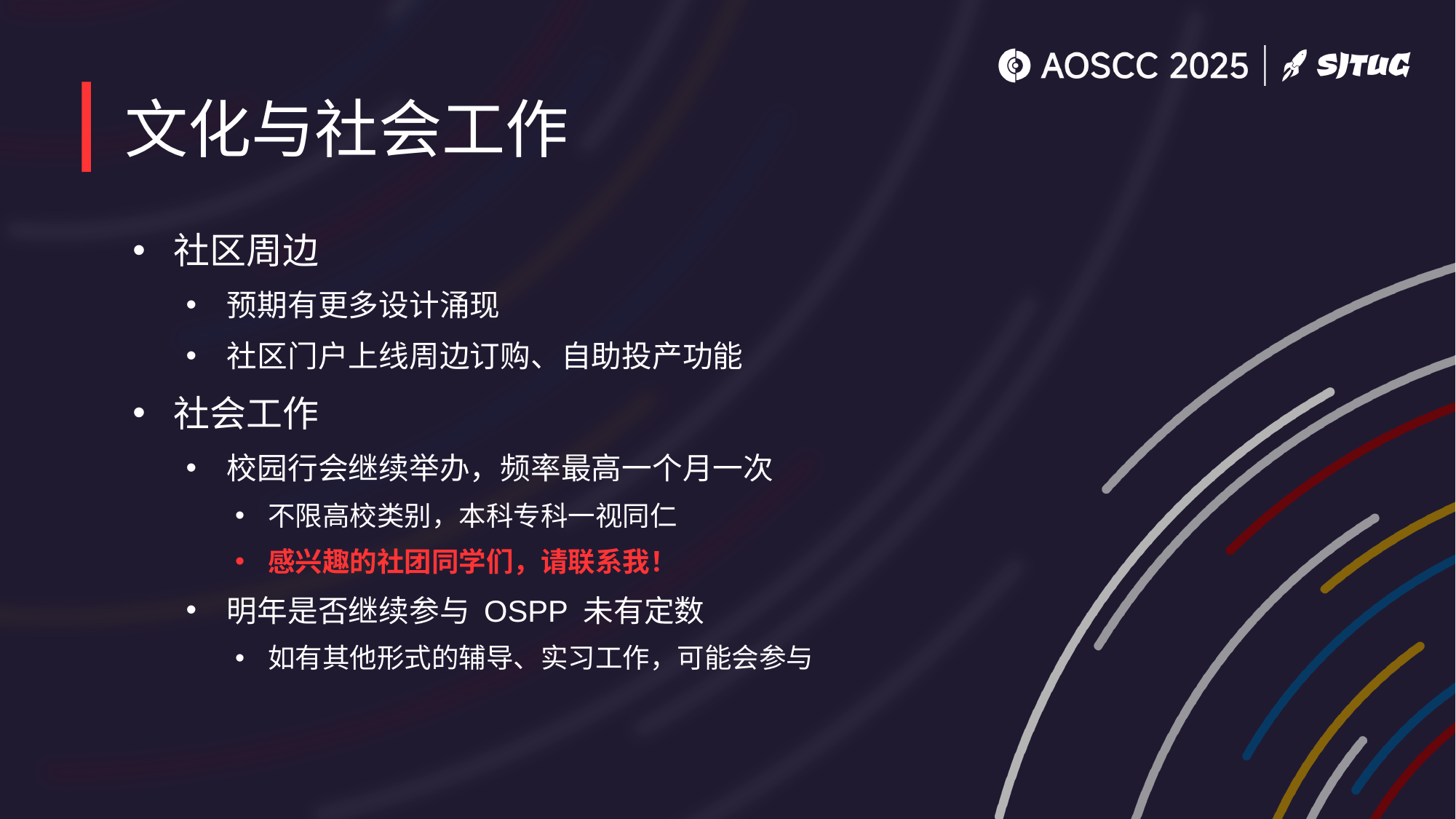

# 文化与社会工作
社区周边
预期有更多设计涌现
社区门户上线周边订购、自助投产功能
社会工作
校园行会继续举办，频率最高一个月一次
不限高校类别，本科专科一视同仁
感兴趣的社团同学们，请联系我！
明年是否继续参与 OSPP 未有定数
如有其他形式的辅导、实习工作，可能会参与